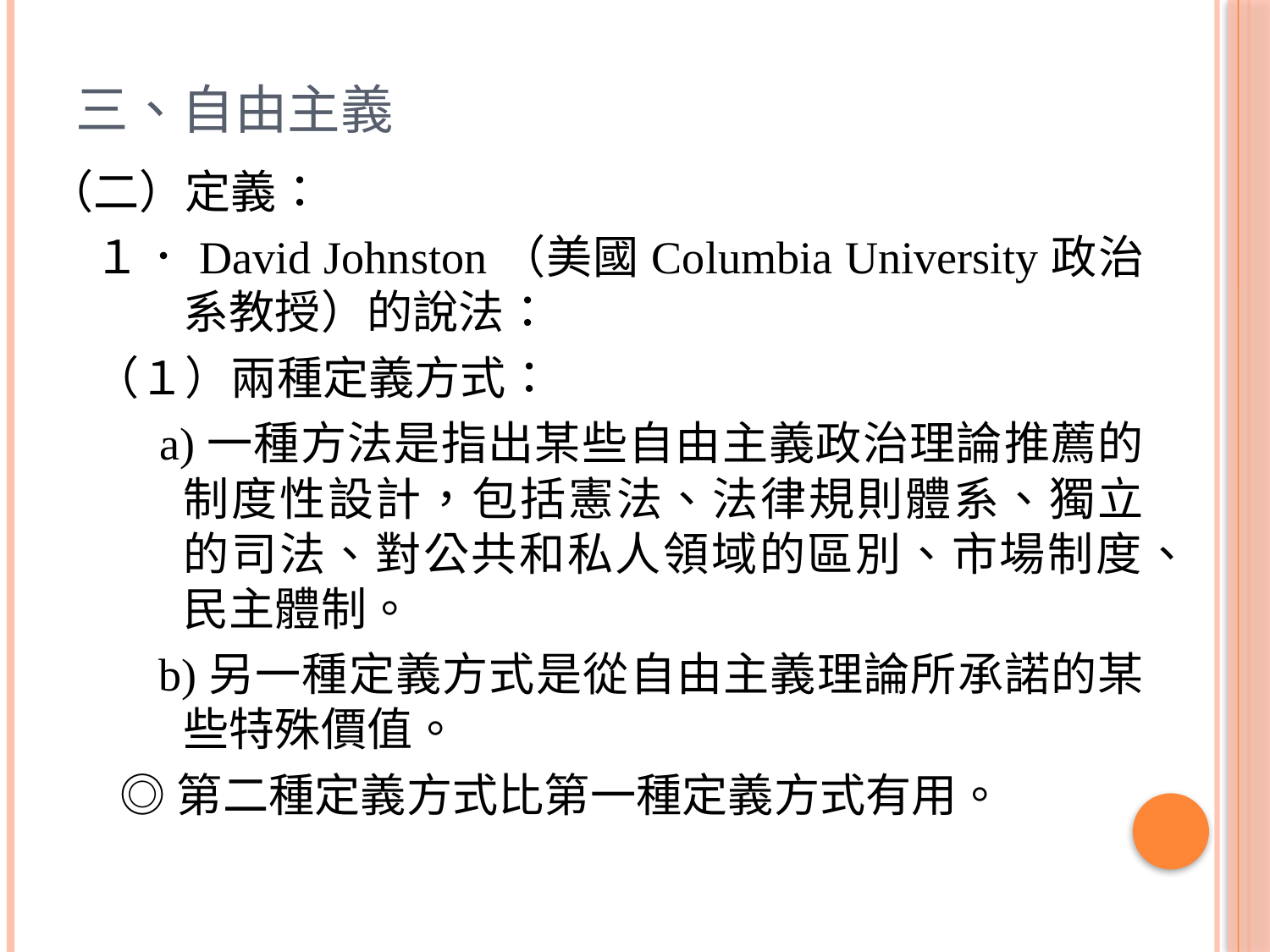

# 三、自由主義
（二）定義：
　１．David Johnston（美國Columbia University政治系教授）的說法：
　（１）兩種定義方式：
         a)一種方法是指出某些自由主義政治理論推薦的制度性設計，包括憲法、法律規則體系、獨立的司法、對公共和私人領域的區別、市場制度、民主體制。
         b)另一種定義方式是從自由主義理論所承諾的某些特殊價值。
       ◎第二種定義方式比第一種定義方式有用。